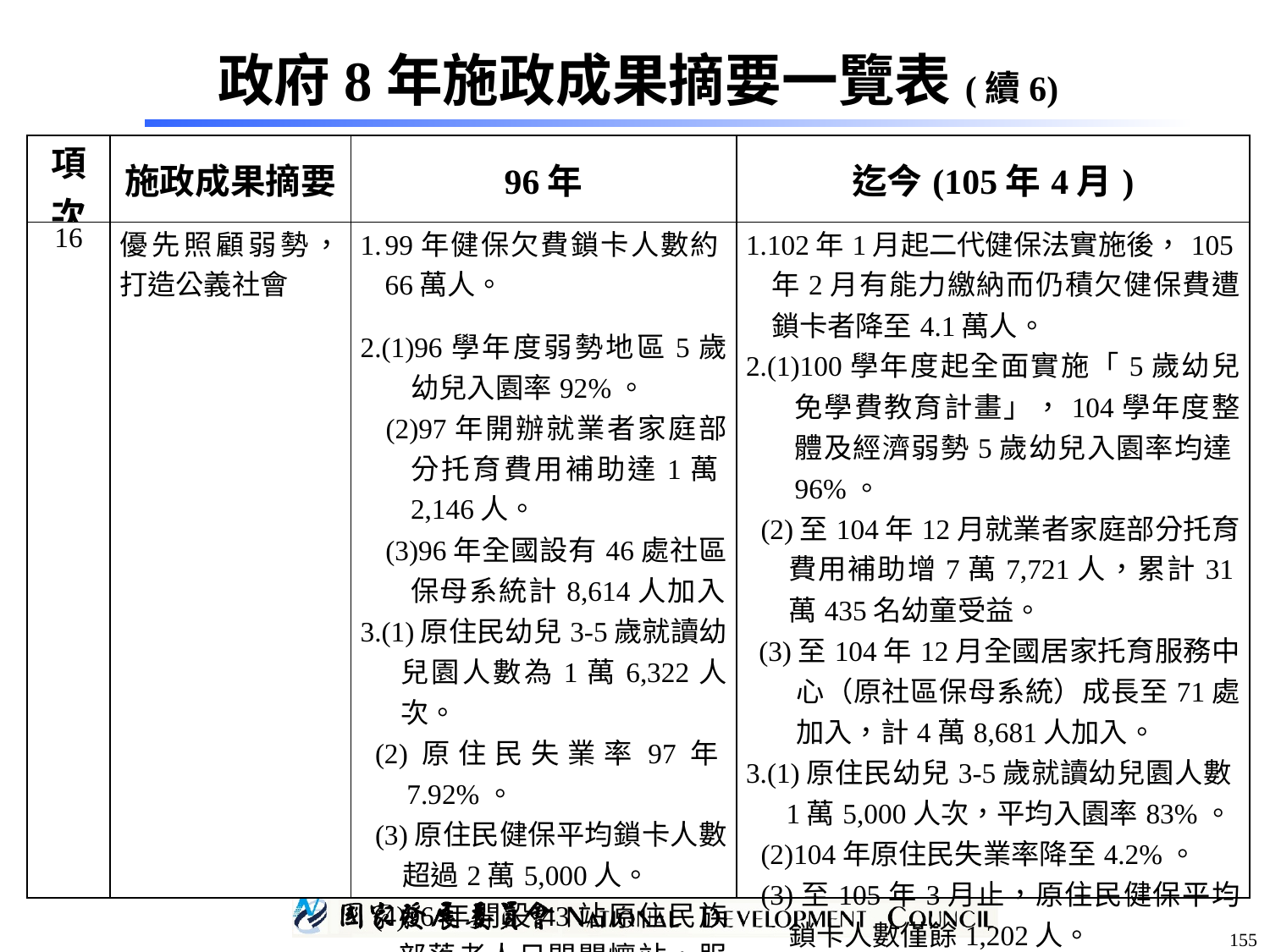

政府8年施政成果摘要一覽表(續6)
| 項次 | 施政成果摘要 | 96年 | 迄今(105年4月) |
| --- | --- | --- | --- |
| 16 | 優先照顧弱勢，打造公義社會 | 99年健保欠費鎖卡人數約66萬人。 2.(1)96學年度弱勢地區5歲幼兒入園率92%。 (2)97年開辦就業者家庭部分托育費用補助達1萬2,146人。 (3)96年全國設有46處社區保母系統計8,614人加入。 3.(1)原住民幼兒3-5歲就讀幼兒園人數為1萬6,322人次。 (2)原住民失業率97年7.92%。 (3)原住民健保平均鎖卡人數超過2萬5,000人。 (4)96年開設43站原住民族部落老人日間關懷站，服務人數1,148位。 | 1.102年1月起二代健保法實施後，105年2月有能力繳納而仍積欠健保費遭鎖卡者降至4.1萬人。 2.(1)100學年度起全面實施「5歲幼兒免學費教育計畫」，104學年度整體及經濟弱勢5歲幼兒入園率均達96%。 (2)至104年12月就業者家庭部分托育費用補助增7萬7,721人，累計31萬435名幼童受益。 (3)至104年12月全國居家托育服務中心（原社區保母系統）成長至71處加入，計4萬8,681人加入。 3.(1)原住民幼兒3-5歲就讀幼兒園人數1萬5,000人次，平均入園率83%。 (2)104年原住民失業率降至4.2%。 (3)至105年3月止，原住民健保平均鎖卡人數僅餘1,202人。 (4)104年轉型為部落文化健康站，增加開設至110站，服務人數為4,015位。 |
155